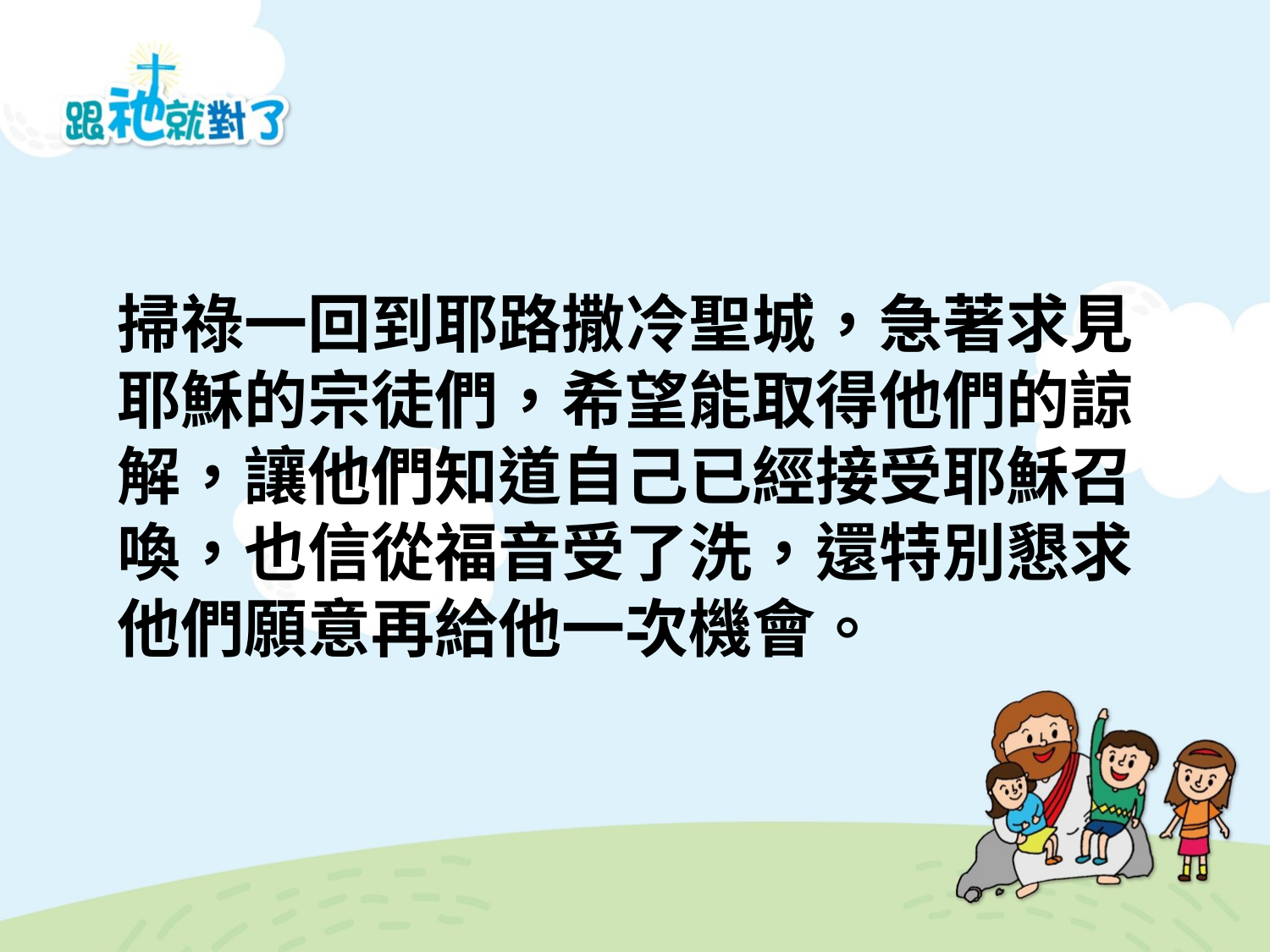

掃祿一回到耶路撒冷聖城，急著求見耶穌的宗徒們，希望能取得他們的諒解，讓他們知道自己已經接受耶穌召喚，也信從福音受了洗，還特別懇求他們願意再給他一次機會。